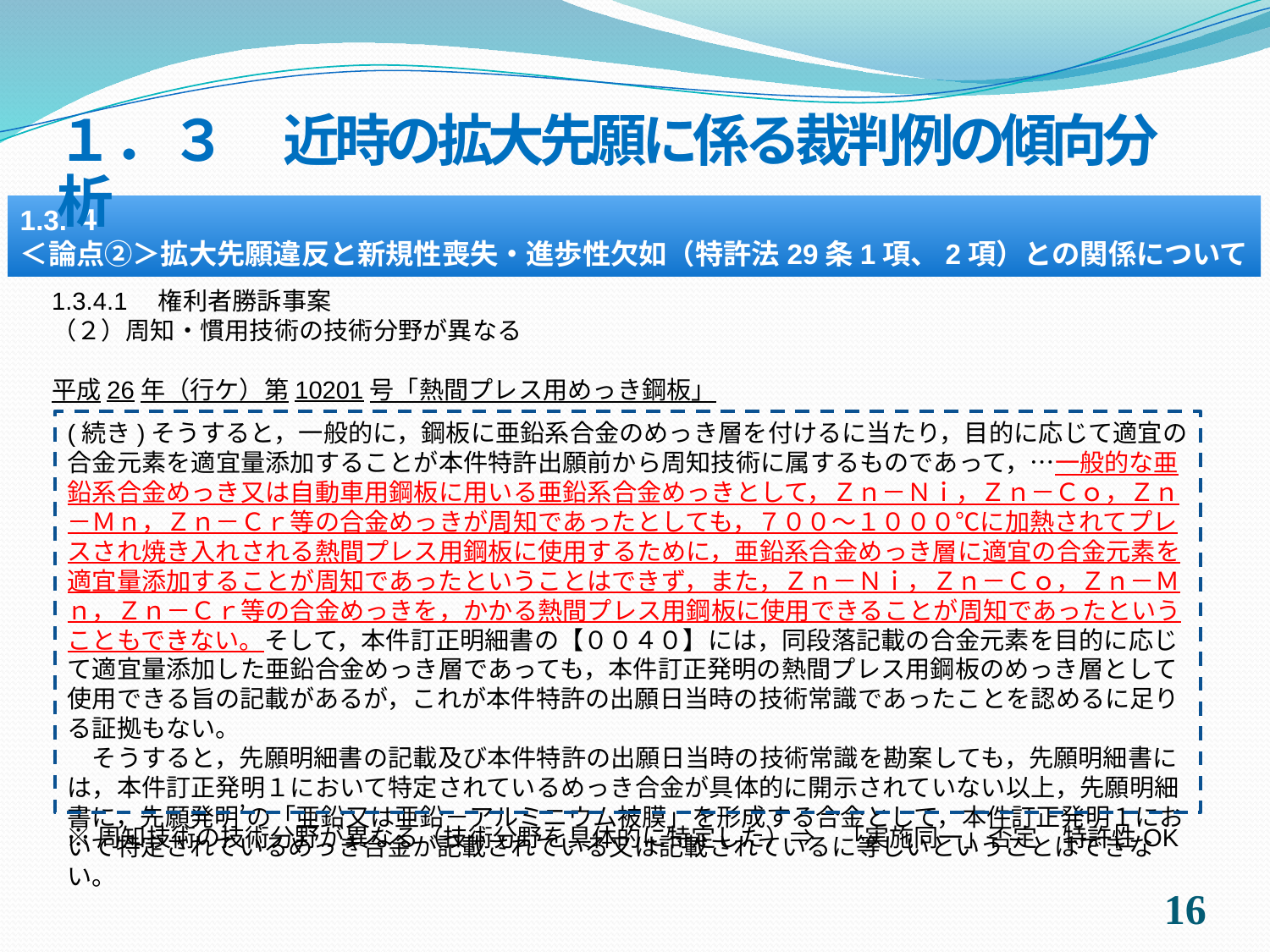

１．３　近時の拡大先願に係る裁判例の傾向分析
1.3.４
＜論点②＞拡大先願違反と新規性喪失・進歩性欠如（特許法29条1項、2項）との関係について
1.3.4.1　権利者勝訴事案
（２）周知・慣用技術の技術分野が異なる

平成26年（行ケ）第10201号「熱間プレス用めっき鋼板」
(続き)そうすると，一般的に，鋼板に亜鉛系合金のめっき層を付けるに当たり，目的に応じて適宜の合金元素を適宜量添加することが本件特許出願前から周知技術に属するものであって，…一般的な亜鉛系合金めっき又は自動車用鋼板に用いる亜鉛系合金めっきとして，Ｚｎ－Ｎｉ，Ｚｎ－Ｃｏ，Ｚｎ－Ｍｎ，Ｚｎ－Ｃｒ等の合金めっきが周知であったとしても，７００～１０００℃に加熱されてプレスされ焼き入れされる熱間プレス用鋼板に使用するために，亜鉛系合金めっき層に適宜の合金元素を適宜量添加することが周知であったということはできず，また，Ｚｎ－Ｎｉ，Ｚｎ－Ｃｏ，Ｚｎ－Ｍｎ，Ｚｎ－Ｃｒ等の合金めっきを，かかる熱間プレス用鋼板に使用できることが周知であったということもできない。そして，本件訂正明細書の【００４０】には，同段落記載の合金元素を目的に応じて適宜量添加した亜鉛合金めっき層であっても，本件訂正発明の熱間プレス用鋼板のめっき層として使用できる旨の記載があるが，これが本件特許の出願日当時の技術常識であったことを認めるに足りる証拠もない。
　そうすると，先願明細書の記載及び本件特許の出願日当時の技術常識を勘案しても，先願明細書には，本件訂正発明１において特定されているめっき合金が具体的に開示されていない以上，先願明細書に，先願発明’の「亜鉛又は亜鉛－アルミニウム被膜」を形成する合金として，本件訂正発明１において特定されているめっき合金が記載されている又は記載されているに等しいということはできない。

※周知技術の技術分野が異なる（技術分野を具体的に特定した）⇒　「実施同一」否定　特許性OK
16